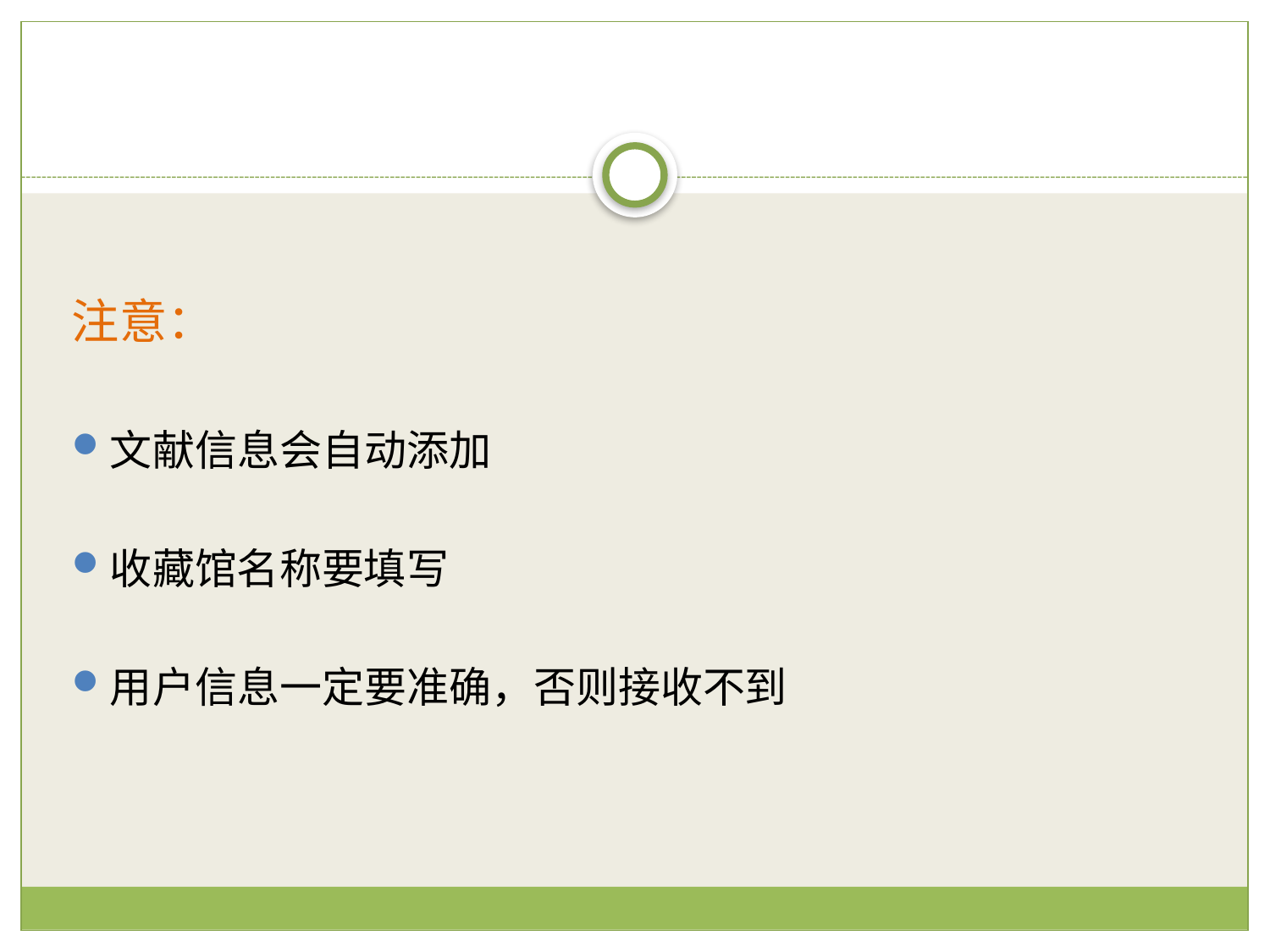

注意：

文献信息会自动添加

收藏馆名称要填写

用户信息一定要准确，否则接收不到